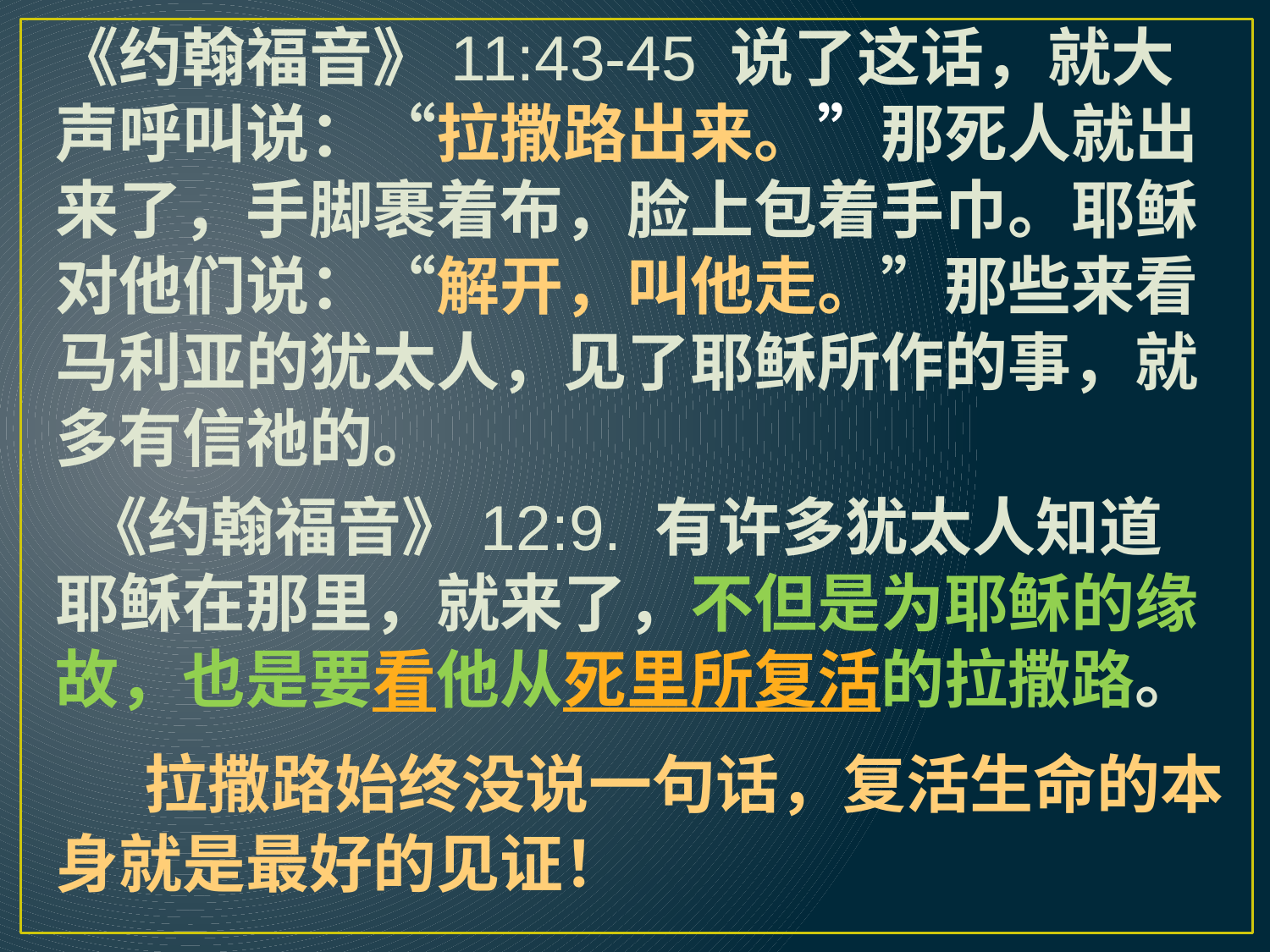

《约翰福音》11:43-45 说了这话，就大声呼叫说：“拉撒路出来。”那死人就出来了，手脚裹着布，脸上包着手巾。耶稣对他们说：“解开，叫他走。”那些来看马利亚的犹太人，见了耶稣所作的事，就多有信祂的。
 《约翰福音》12:9. 有许多犹太人知道耶稣在那里，就来了，不但是为耶稣的缘故，也是要看他从死里所复活的拉撒路。
    拉撒路始终没说一句话，复活生命的本身就是最好的见证！

#